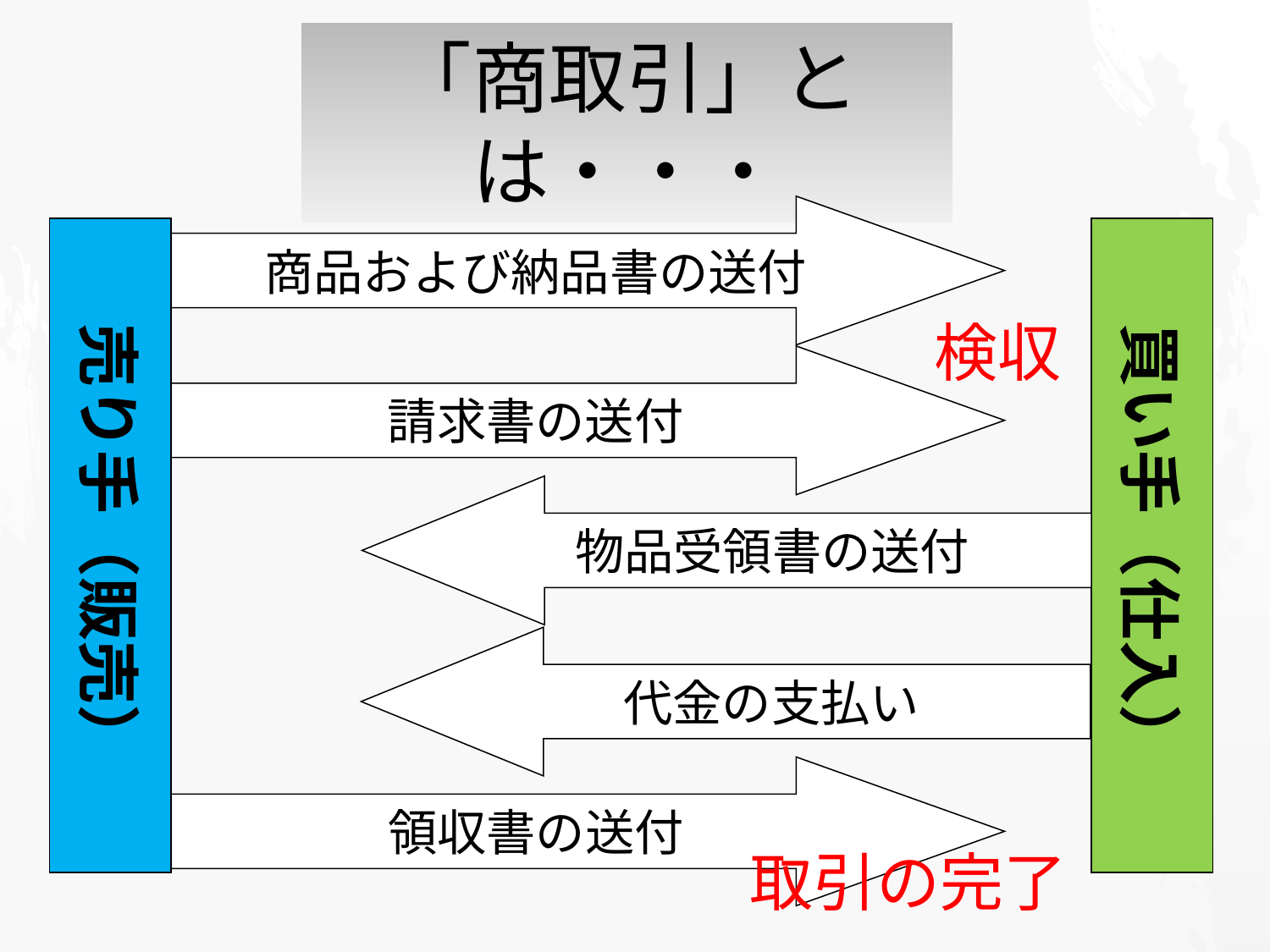

# 「商取引」とは・・・
商品および納品書の送付
売り手（販売）
買い手（仕入）
検収
請求書の送付
物品受領書の送付
代金の支払い
領収書の送付
取引の完了